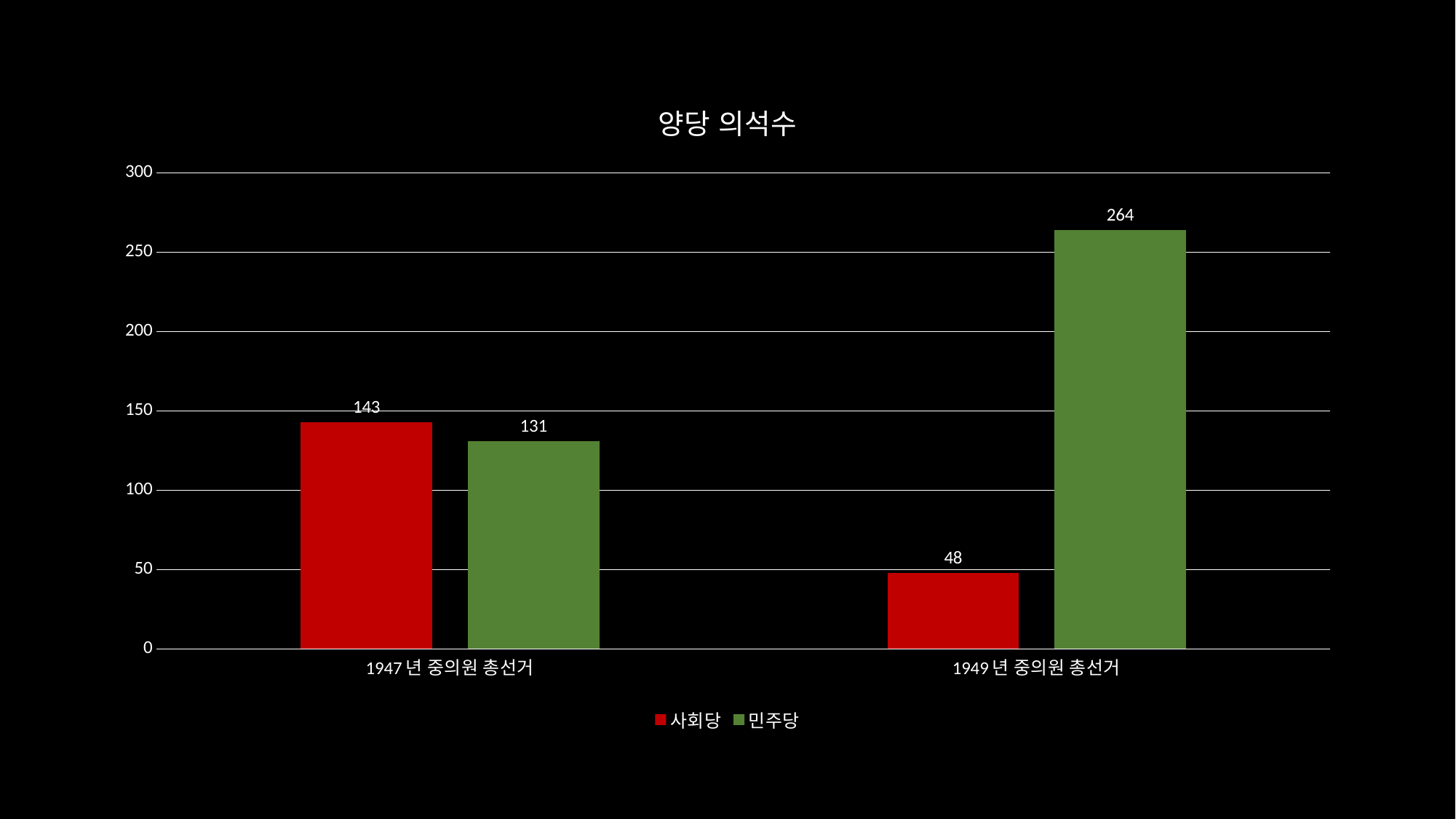

### Chart: 양당 의석수

| Category | 사회당 | 민주당 |
|---|---|---|
| 1947년 중의원 총선거 | 143.0 | 131.0 |
| 1949년 중의원 총선거 | 48.0 | 264.0 |